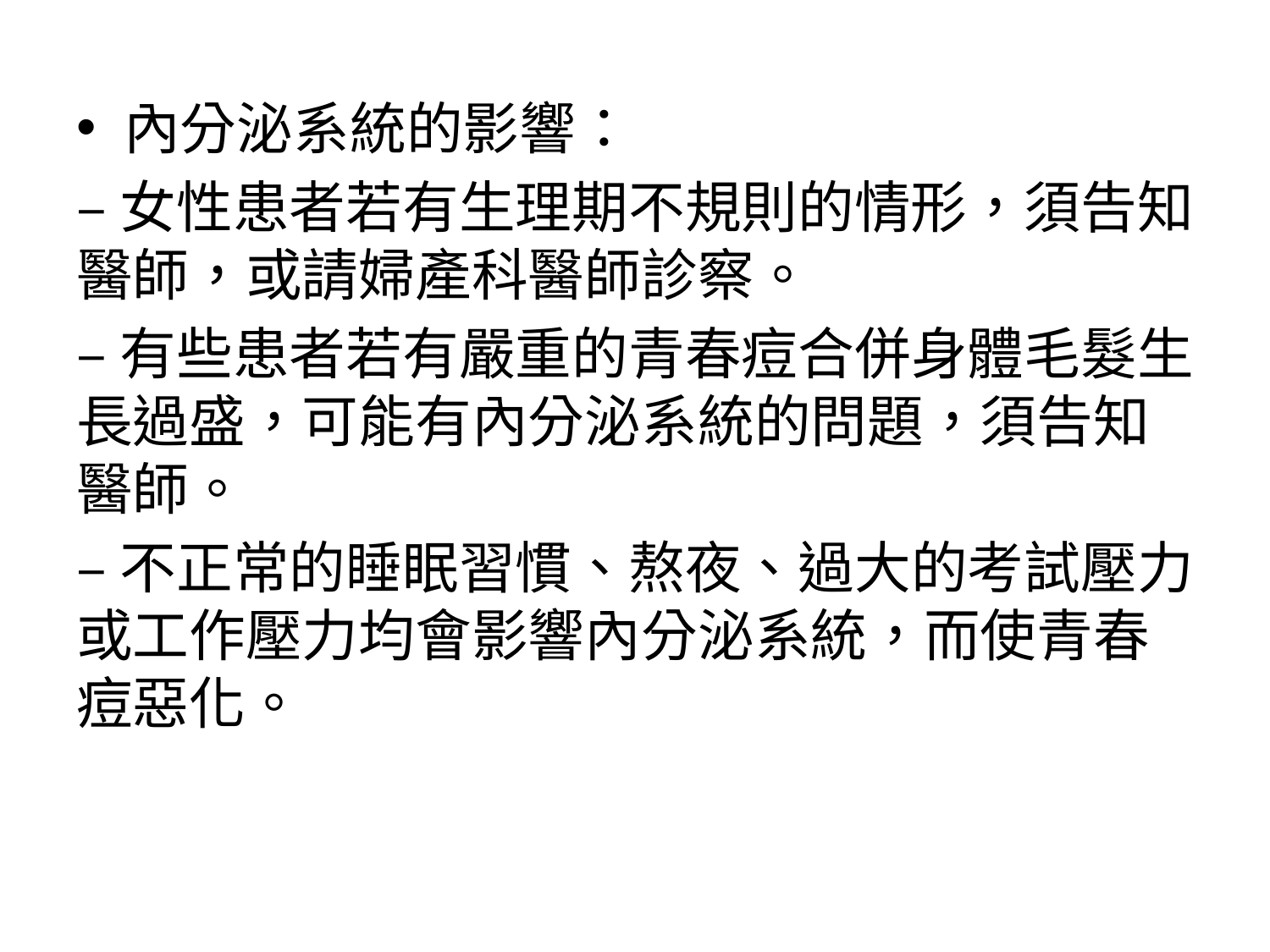

內分泌系統的影響：
–女性患者若有生理期不規則的情形，須告知醫師，或請婦產科醫師診察。
–有些患者若有嚴重的青春痘合併身體毛髮生長過盛，可能有內分泌系統的問題，須告知醫師。
–不正常的睡眠習慣、熬夜、過大的考試壓力或工作壓力均會影響內分泌系統，而使青春痘惡化。